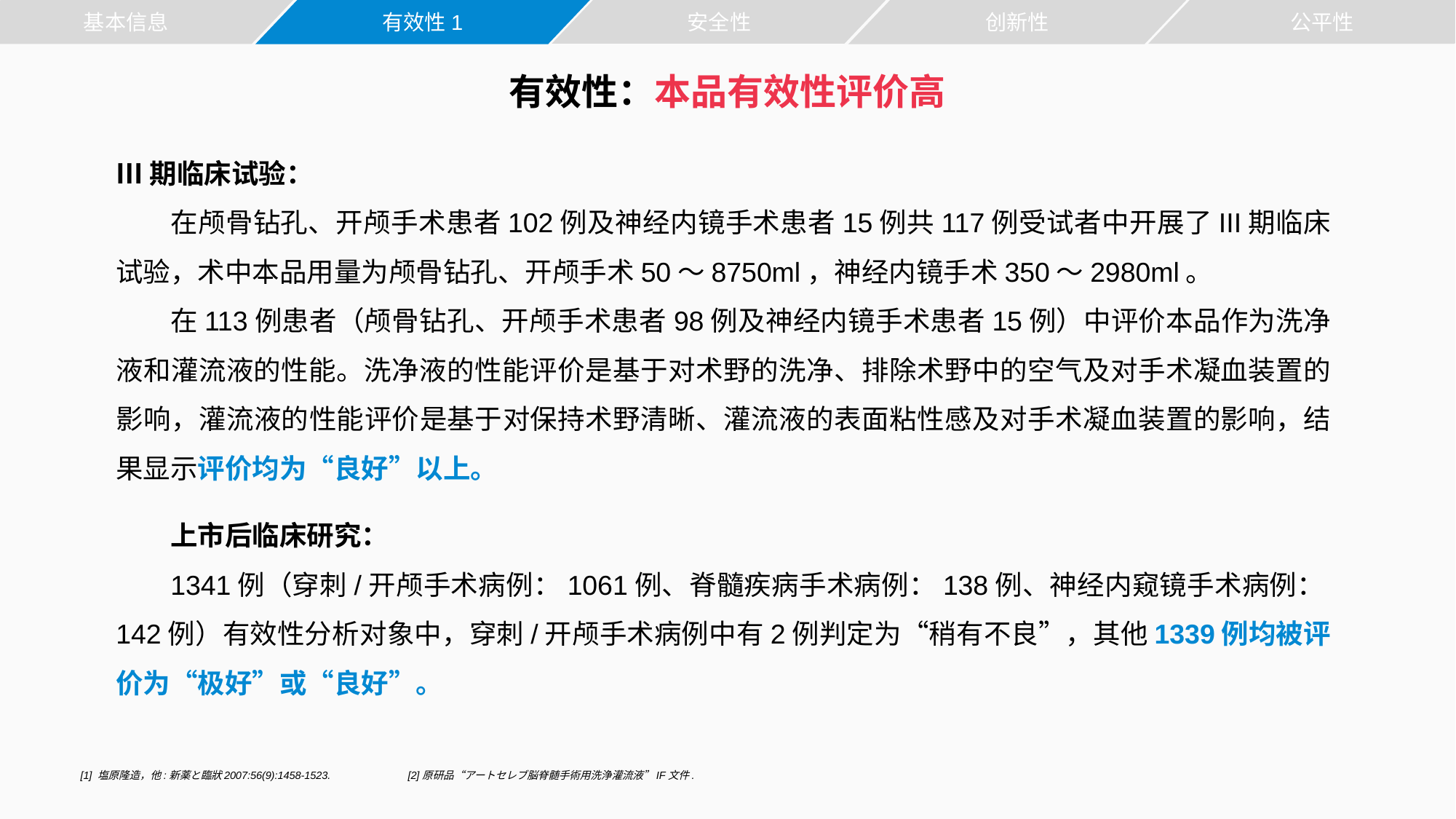

安全性
公平性
基本信息
有效性1
创新性
有效性：本品有效性评价高
Ⅲ期临床试验：
在颅骨钻孔、开颅手术患者102例及神经内镜手术患者15例共117例受试者中开展了III期临床试验，术中本品用量为颅骨钻孔、开颅手术50～8750ml，神经内镜手术350～2980ml。
在113例患者（颅骨钻孔、开颅手术患者98例及神经内镜手术患者15例）中评价本品作为洗净液和灌流液的性能。洗净液的性能评价是基于对术野的洗净、排除术野中的空气及对手术凝血装置的影响，灌流液的性能评价是基于对保持术野清晰、灌流液的表面粘性感及对手术凝血装置的影响，结果显示评价均为“良好”以上。
上市后临床研究：
1341例（穿刺/开颅手术病例：1061例、脊髓疾病手术病例：138例、神经内窥镜手术病例：142例）有效性分析对象中，穿刺/开颅手术病例中有2例判定为“稍有不良”，其他1339例均被评价为“极好”或“良好”。
[1] 塩原隆造，他:新薬と臨狀2007:56(9):1458-1523. 	[2]原研品“アートセレブ脳脊髄手術用洗浄灌流液”IF文件.